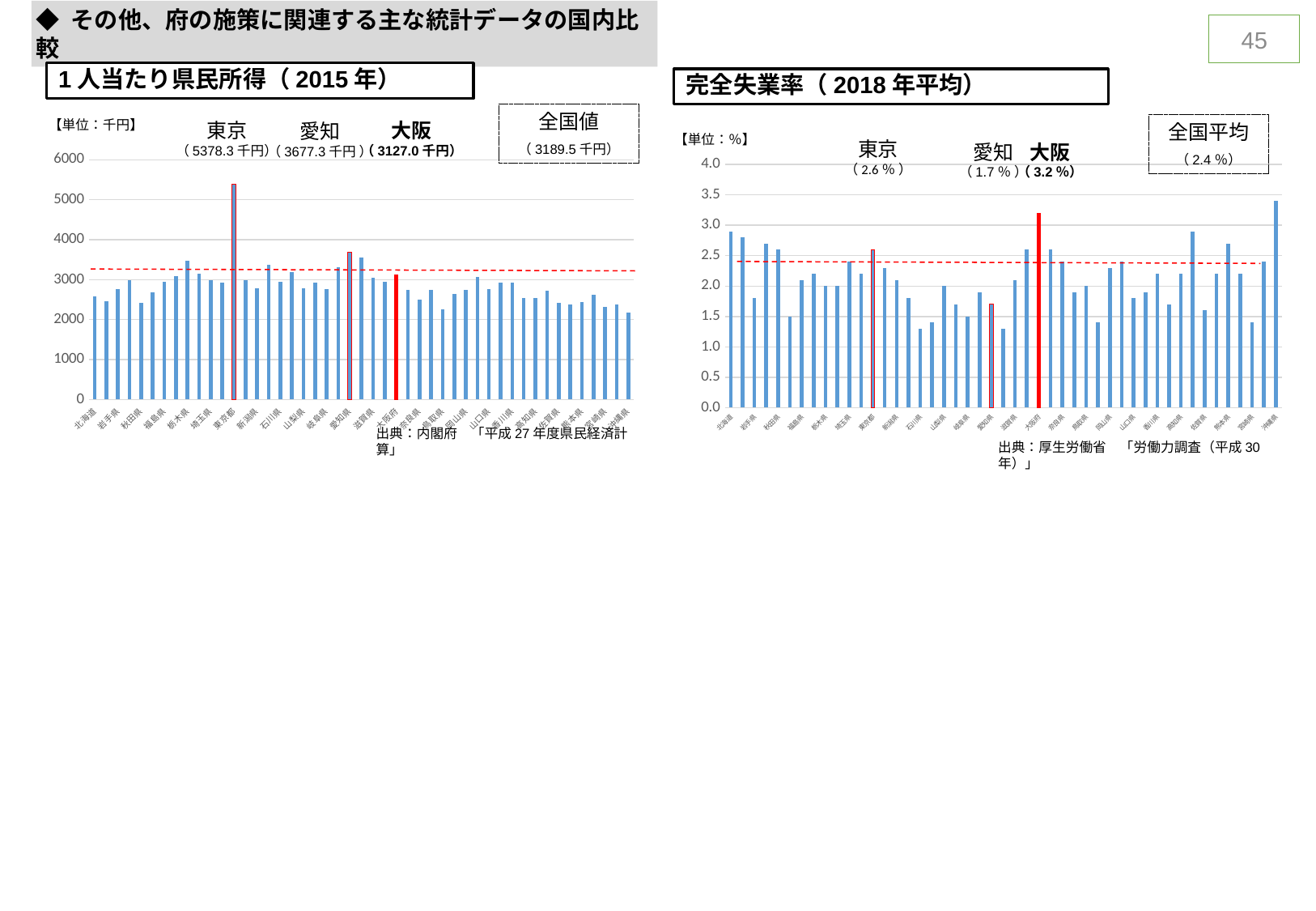

◆ その他、府の施策に関連する主な統計データの国内比較
45
1人当たり県民所得（2015年）
完全失業率（2018年平均）
全国値
（3189.5千円）
【単位：千円】
全国平均
（2.4％）
東京
（5378.3千円）
大阪
（3127.0千円）
愛知
（3677.3千円 ）
【単位：％】
東京
（2.6％ ）
愛知
（1.7％ ）
大阪
（3.2％）

### Chart

| Category | 2015 |
|---|---|
| 北海道 | 2589.410139819274 |
| 青森県 | 2462.0287174234577 |
| 岩手県 | 2760.373212128222 |
| 宮城県 | 2986.59496404943 |
| 秋田県 | 2419.513272649614 |
| 山形県 | 2677.0318473944535 |
| 福島県 | 2941.422301217478 |
| 茨城県 | 3078.7054812929555 |
| 栃木県 | 3480.9809269825832 |
| 群馬県 | 3145.1040613446253 |
| 埼玉県 | 2977.139169788513 |
| 千葉県 | 2919.659355009573 |
| 東京都 | 5378.26507511392 |
| 神奈川県 | 2986.3644442262694 |
| 新潟県 | 2777.779803008683 |
| 富山県 | 3372.868385712464 |
| 石川県 | 2949.1823280254557 |
| 福井県 | 3195.7991204209775 |
| 山梨県 | 2784.971195190016 |
| 長野県 | 2926.930766284036 |
| 岐阜県 | 2755.3008189859456 |
| 静岡県 | 3315.8961220764236 |
| 愛知県 | 3677.37916550405 |
| 三重県 | 3555.980758481495 |
| 滋賀県 | 3057.5115576580633 |
| 京都府 | 2942.3192955129057 |
| 大阪府 | 3127.03760825452 |
| 兵庫県 | 2752.485184649852 |
| 奈良県 | 2493.6920772020558 |
| 和歌山県 | 2737.7796734881103 |
| 鳥取県 | 2249.0997330152536 |
| 島根県 | 2646.987406963615 |
| 岡山県 | 2744.421748350919 |
| 広島県 | 3074.132468820214 |
| 山口県 | 2773.8360922284655 |
| 徳島県 | 2921.492114278455 |
| 香川県 | 2924.659646017518 |
| 愛媛県 | 2534.782589863867 |
| 高知県 | 2531.9727685657635 |
| 福岡県 | 2723.7531059151365 |
| 佐賀県 | 2411.503160301237 |
| 長崎県 | 2387.5297980593773 |
| 熊本県 | 2437.729331474608 |
| 大分県 | 2618.873774154662 |
| 宮崎県 | 2314.8824937571835 |
| 鹿児島県 | 2384.268194496101 |
| 沖縄県 | 2165.5152256680194 |

### Chart

| Category | 完全失業率 |
|---|---|
| 北海道 | 2.9 |
| 青森県 | 2.8 |
| 岩手県 | 1.8 |
| 宮城県 | 2.7 |
| 秋田県 | 2.6 |
| 山形県 | 1.5 |
| 福島県 | 2.1 |
| 茨城県 | 2.2 |
| 栃木県 | 2.0 |
| 群馬県 | 2.0 |
| 埼玉県 | 2.4 |
| 千葉県 | 2.2 |
| 東京都 | 2.6 |
| 神奈川県 | 2.3 |
| 新潟県 | 2.1 |
| 富山県 | 1.8 |
| 石川県 | 1.3 |
| 福井県 | 1.4 |
| 山梨県 | 2.0 |
| 長野県 | 1.7 |
| 岐阜県 | 1.5 |
| 静岡県 | 1.9 |
| 愛知県 | 1.7 |
| 三重県 | 1.3 |
| 滋賀県 | 2.1 |
| 京都府 | 2.6 |
| 大阪府 | 3.2 |
| 兵庫県 | 2.6 |
| 奈良県 | 2.4 |
| 和歌山県 | 1.9 |
| 鳥取県 | 2.0 |
| 島根県 | 1.4 |
| 岡山県 | 2.3 |
| 広島県 | 2.4 |
| 山口県 | 1.8 |
| 徳島県 | 1.9 |
| 香川県 | 2.2 |
| 愛媛県 | 1.7 |
| 高知県 | 2.2 |
| 福岡県 | 2.9 |
| 佐賀県 | 1.6 |
| 長崎県 | 2.2 |
| 熊本県 | 2.7 |
| 大分県 | 2.2 |
| 宮崎県 | 1.4 |
| 鹿児島県 | 2.4 |
| 沖縄県 | 3.4 |
出典：内閣府　「平成27年度県民経済計算」
出典：厚生労働省　「労働力調査（平成30年）」